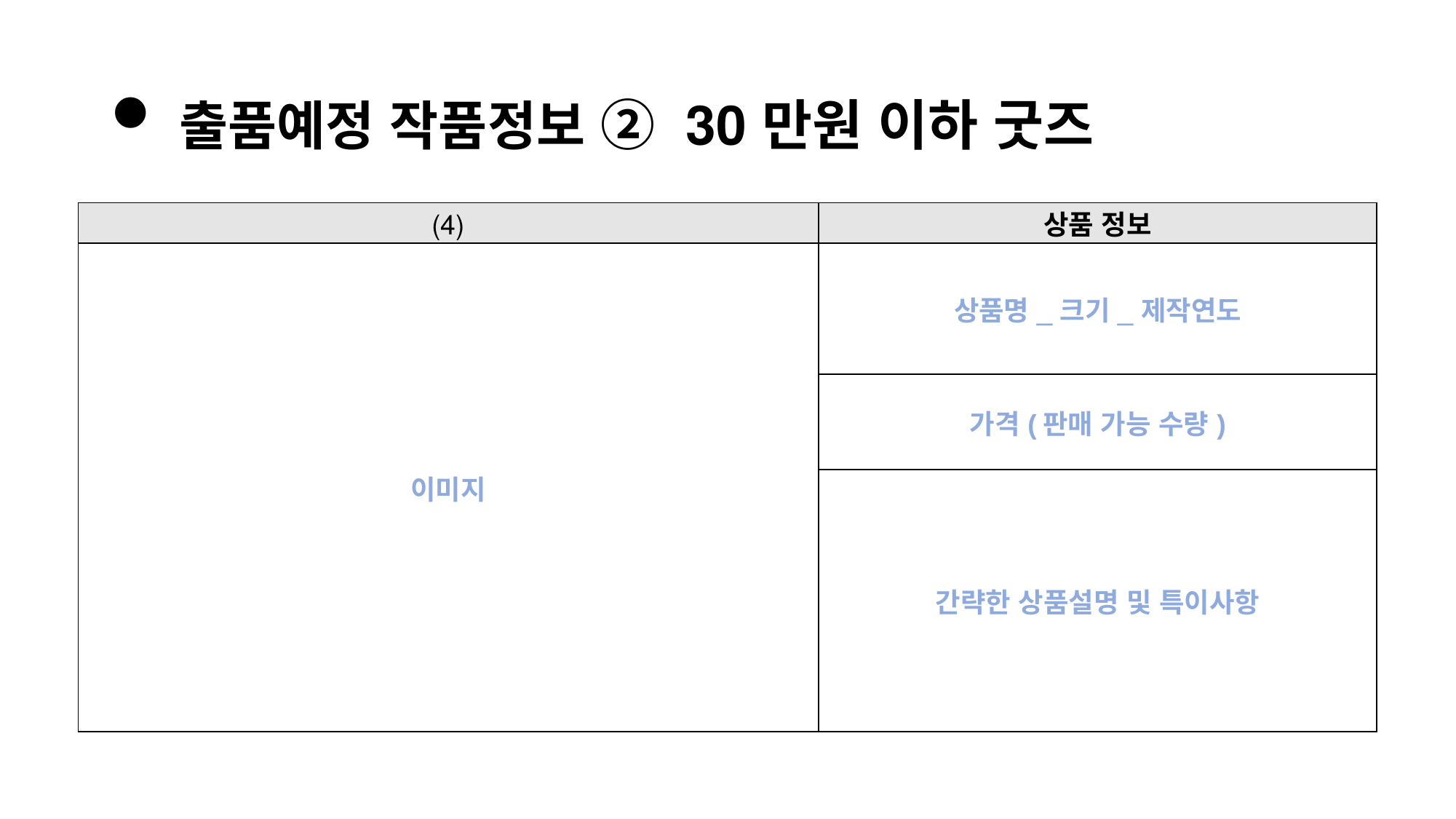

출품예정 작품정보 ② 30만원 이하 굿즈
| (4) | 상품 정보 |
| --- | --- |
| 이미지 | 상품명\_크기\_제작연도 |
|  | 가격(판매 가능 수량) |
|  | 간략한 상품설명 및 특이사항 |